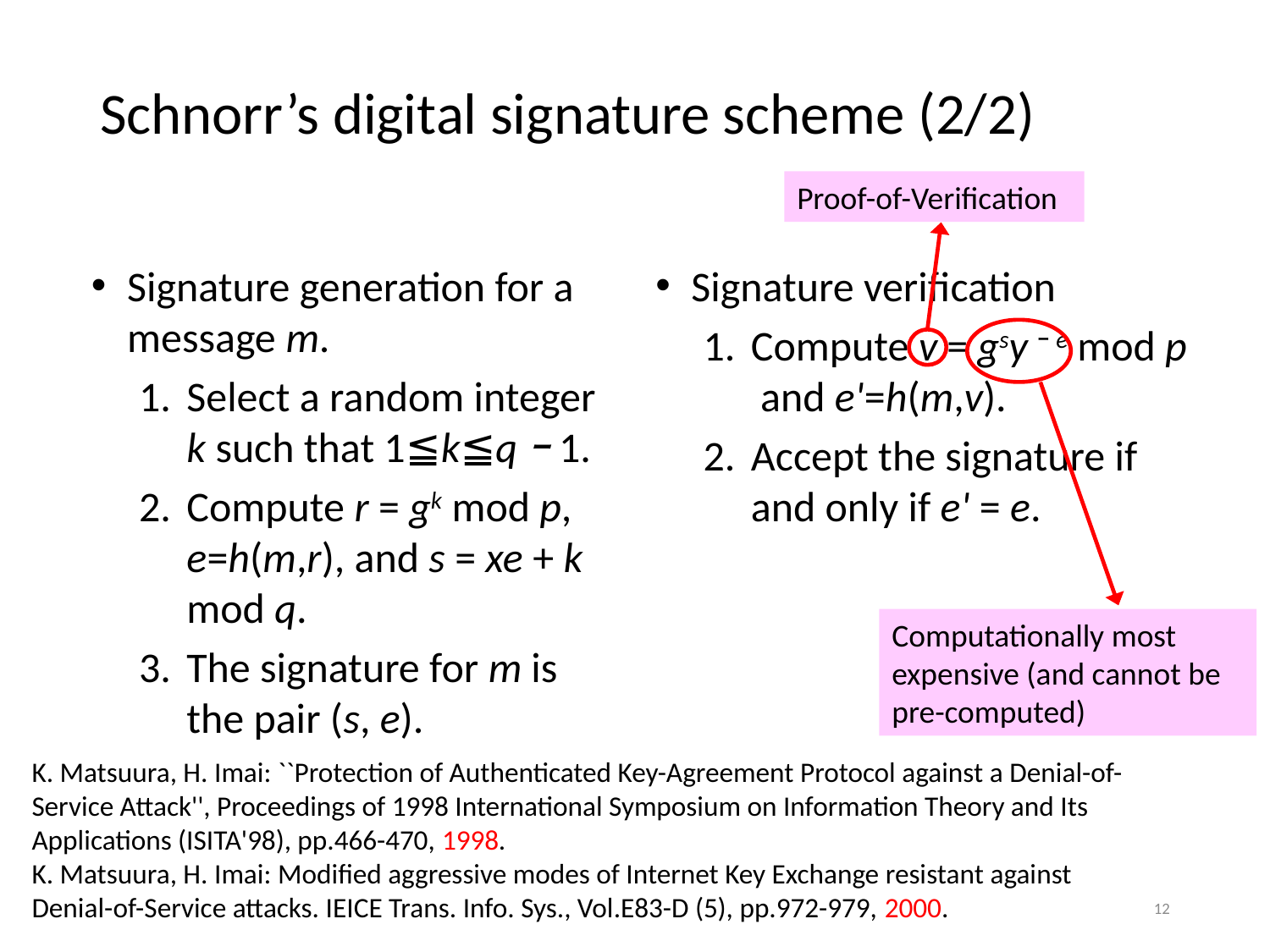

# Schnorr’s digital signature scheme (2/2)
Proof-of-Verification

Signature generation for a message m.
Select a random integer k such that 1≦k≦qｰ1.
Compute r = gk mod p, e=h(m,r), and s = xe + k mod q.
The signature for m is the pair (s, e).
Signature verification
Compute v = gsyｰe mod p  and e'=h(m,v).
Accept the signature if and only if e' = e.

Computationally most expensive (and cannot be pre-computed)
K. Matsuura, H. Imai: ``Protection of Authenticated Key-Agreement Protocol against a Denial-of-Service Attack'', Proceedings of 1998 International Symposium on Information Theory and Its Applications (ISITA'98), pp.466-470, 1998.
K. Matsuura, H. Imai: Modified aggressive modes of Internet Key Exchange resistant against Denial-of-Service attacks. IEICE Trans. Info. Sys., Vol.E83-D (5), pp.972-979, 2000.

12